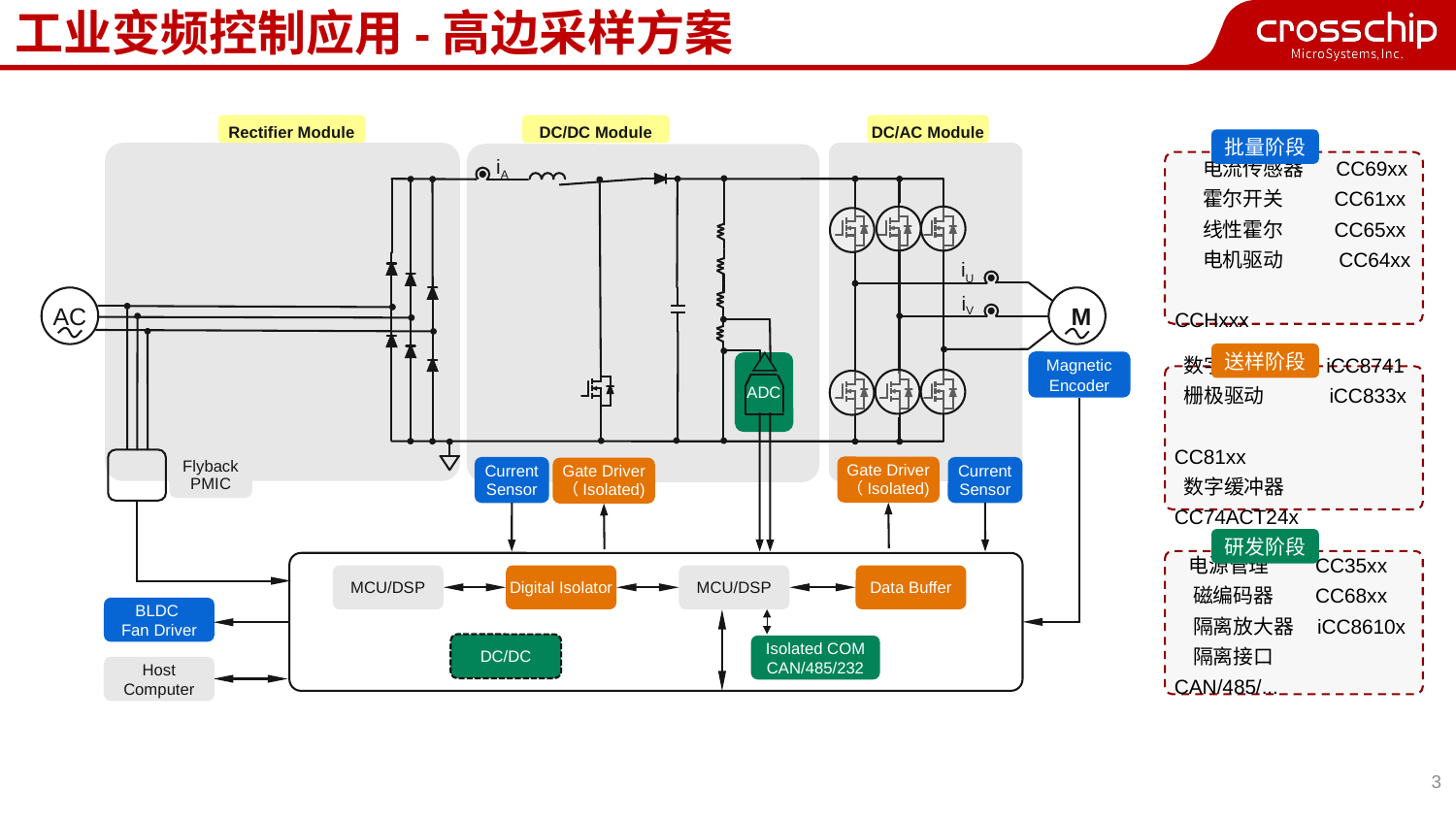

工业变频控制应用-高边采样方案
Rectifier Module
DC/DC Module
DC/AC Module
批量阶段

     电流传感器      CC69xx
     霍尔开关          CC61xx
     线性霍尔          CC65xx
     电机驱动           CC64xx
                                 CCHxxx

iA

iU

AC

M
iV

送样阶段

Magnetic Encoder
ADC

 数字隔离器        iCC8741
 栅极驱动             iCC833x
                                CC81xx
 数字缓冲器   CC74ACT24x

Flyback PMIC
Gate Driver
（Isolated)
Current
Sensor
Current
Sensor
Gate Driver
（Isolated)
研发阶段
  电源管理         CC35xx
   磁编码器        CC68xx
   隔离放大器    iCC8610x
   隔离接口        CAN/485/...

MCU/DSP
Digital Isolator
MCU/DSP
Data Buffer
BLDC
Fan Driver
DC/DC
Isolated COM
CAN/485/232
Host Computer
3